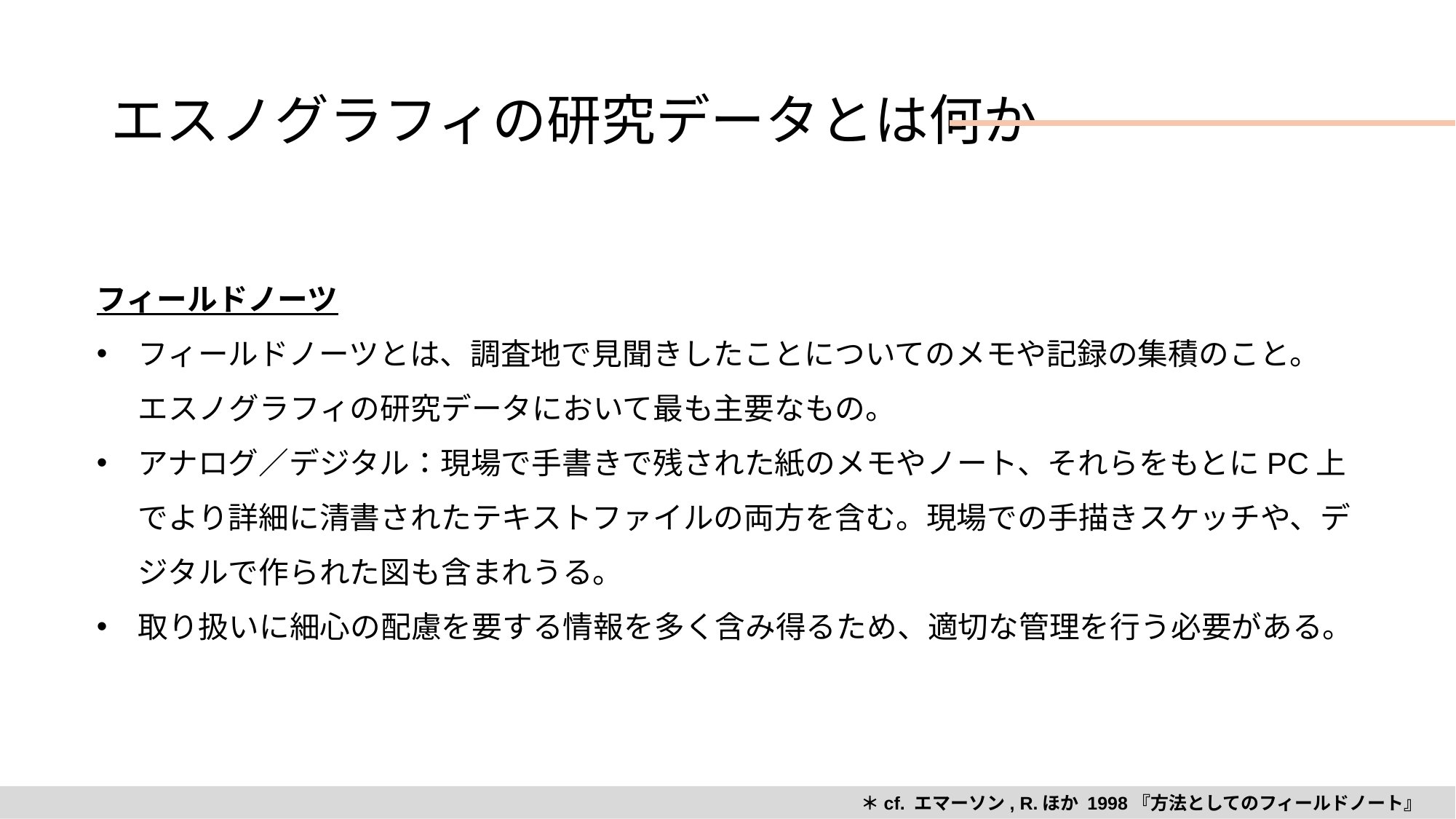

# エスノグラフィの研究データとは何か
フィールドノーツ
フィールドノーツとは、調査地で見聞きしたことについてのメモや記録の集積のこと。
エスノグラフィの研究データにおいて最も主要なもの。
アナログ／デジタル：現場で手書きで残された紙のメモやノート、それらをもとにPC上でより詳細に清書されたテキストファイルの両方を含む。現場での手描きスケッチや、デジタルで作られた図も含まれうる。
取り扱いに細心の配慮を要する情報を多く含み得るため、適切な管理を行う必要がある。
＊cf. エマーソン, R.ほか 1998『方法としてのフィールドノート』